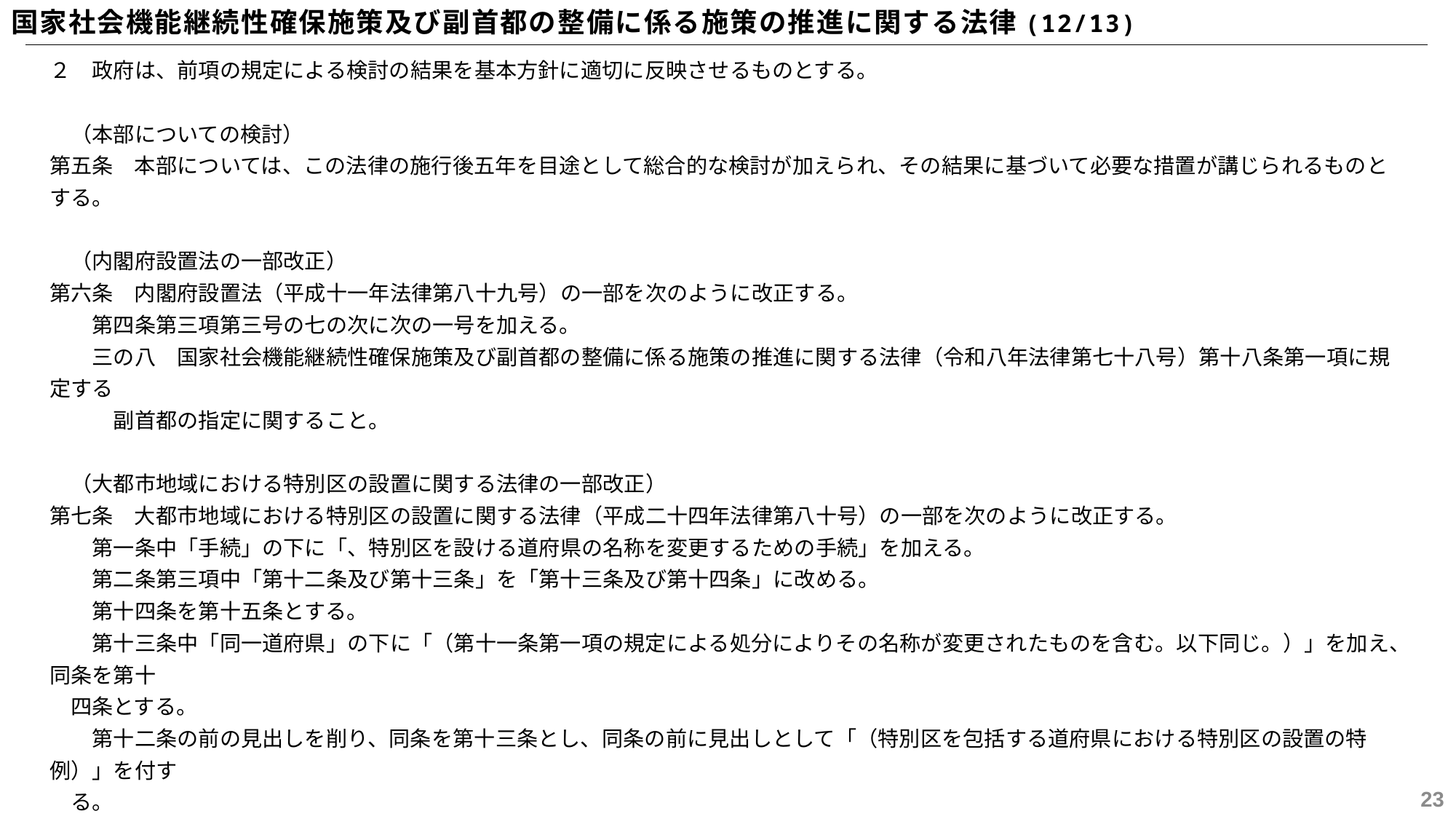

国家社会機能継続性確保施策及び副首都の整備に係る施策の推進に関する法律(12/13)
２　政府は、前項の規定による検討の結果を基本方針に適切に反映させるものとする。

　（本部についての検討）
第五条　本部については、この法律の施行後五年を目途として総合的な検討が加えられ、その結果に基づいて必要な措置が講じられるものとする。

　（内閣府設置法の一部改正）
第六条　内閣府設置法（平成十一年法律第八十九号）の一部を次のように改正する。
　　第四条第三項第三号の七の次に次の一号を加える。
　　三の八　国家社会機能継続性確保施策及び副首都の整備に係る施策の推進に関する法律（令和八年法律第七十八号）第十八条第一項に規定する
　　　副首都の指定に関すること。

　（大都市地域における特別区の設置に関する法律の一部改正）
第七条　大都市地域における特別区の設置に関する法律（平成二十四年法律第八十号）の一部を次のように改正する。
　　第一条中「手続」の下に「、特別区を設ける道府県の名称を変更するための手続」を加える。
　　第二条第三項中「第十二条及び第十三条」を「第十三条及び第十四条」に改める。
　　第十四条を第十五条とする。
　　第十三条中「同一道府県」の下に「（第十一条第一項の規定による処分によりその名称が変更されたものを含む。以下同じ。）」を加え、同条を第十
　四条とする。
　　第十二条の前の見出しを削り、同条を第十三条とし、同条の前に見出しとして「（特別区を包括する道府県における特別区の設置の特例）」を付す
　る。
　　第十一条第一項中「一の道府県」の下に「（前条第一項の規定による処分によりその名称が変更されたものを含む。以下同じ。）」を加え、同条を第
　十二条とする。
　　第十条の次に次の一条を加える。
23